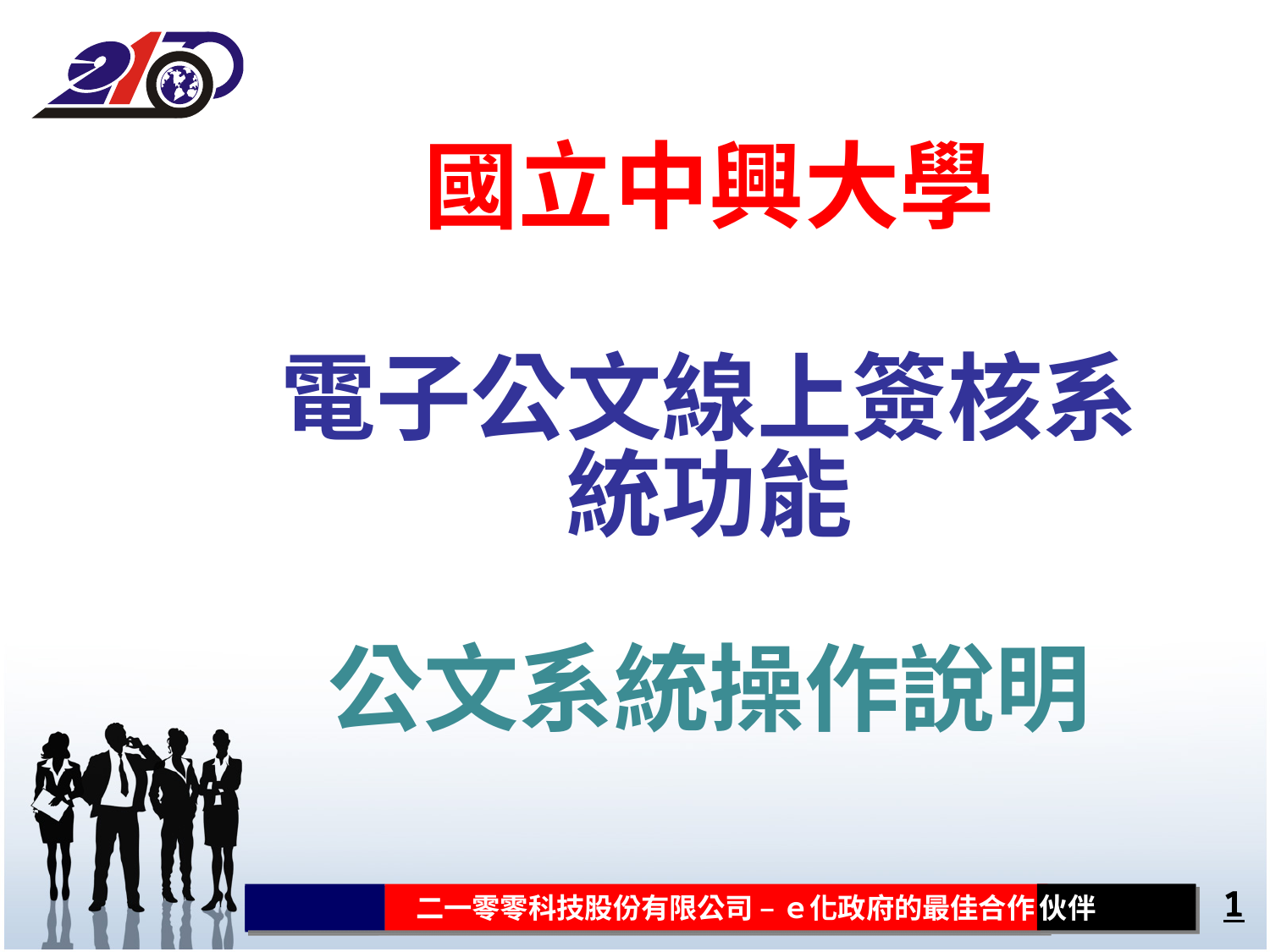

國立中興大學

電子公文線上簽核系統功能

公文系統操作說明

二一零零科技股份有限公司 – ｅ化政府的最佳合作
伙伴